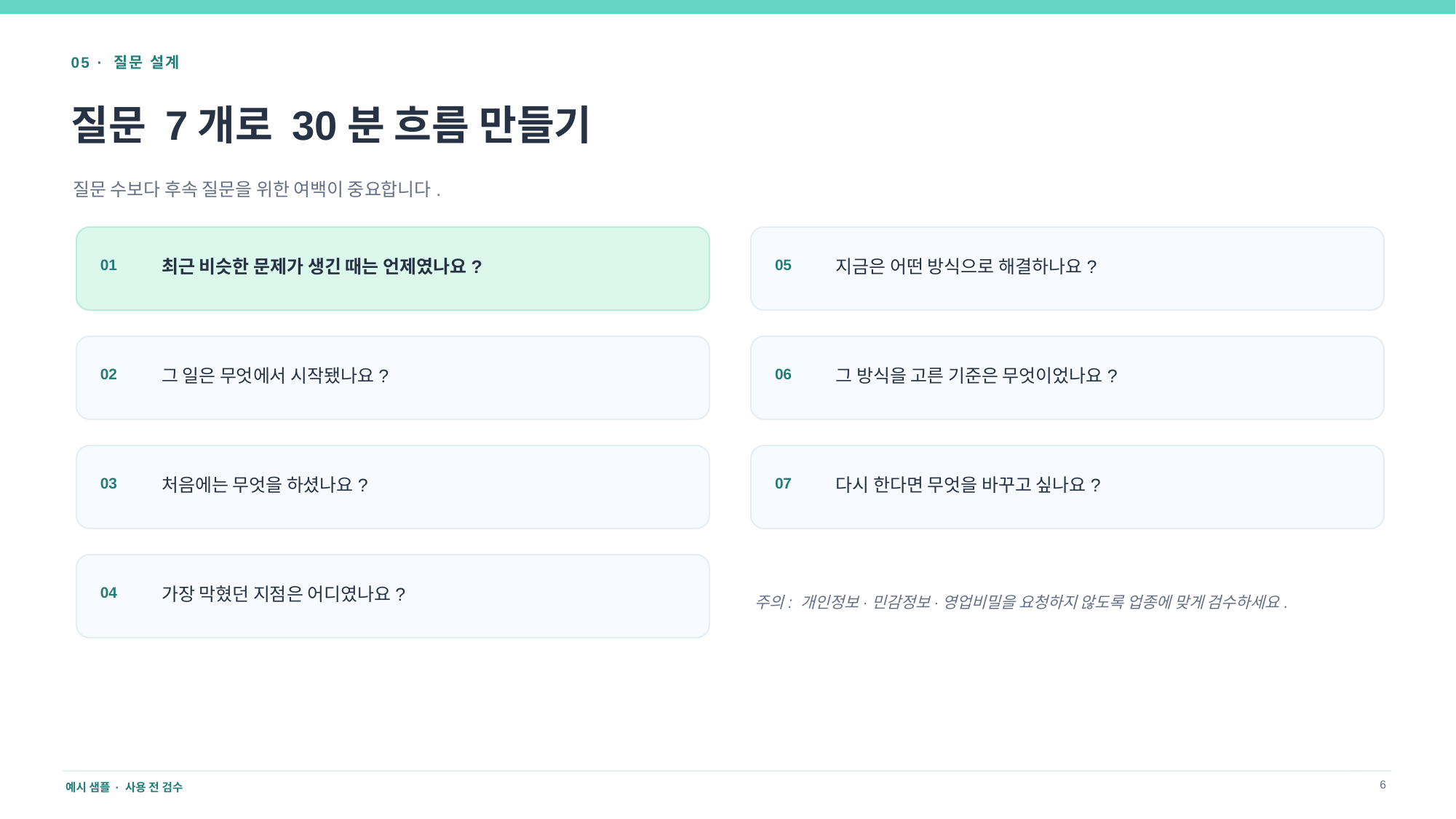

05 · 질문 설계
질문 7개로 30분 흐름 만들기
질문 수보다 후속 질문을 위한 여백이 중요합니다.

최근 비슷한 문제가 생긴 때는 언제였나요?
지금은 어떤 방식으로 해결하나요?
01
05

그 일은 무엇에서 시작됐나요?
그 방식을 고른 기준은 무엇이었나요?
02
06

처음에는 무엇을 하셨나요?
다시 한다면 무엇을 바꾸고 싶나요?
03
07

가장 막혔던 지점은 어디였나요?
주의: 개인정보·민감정보·영업비밀을 요청하지 않도록 업종에 맞게 검수하세요.
04
6